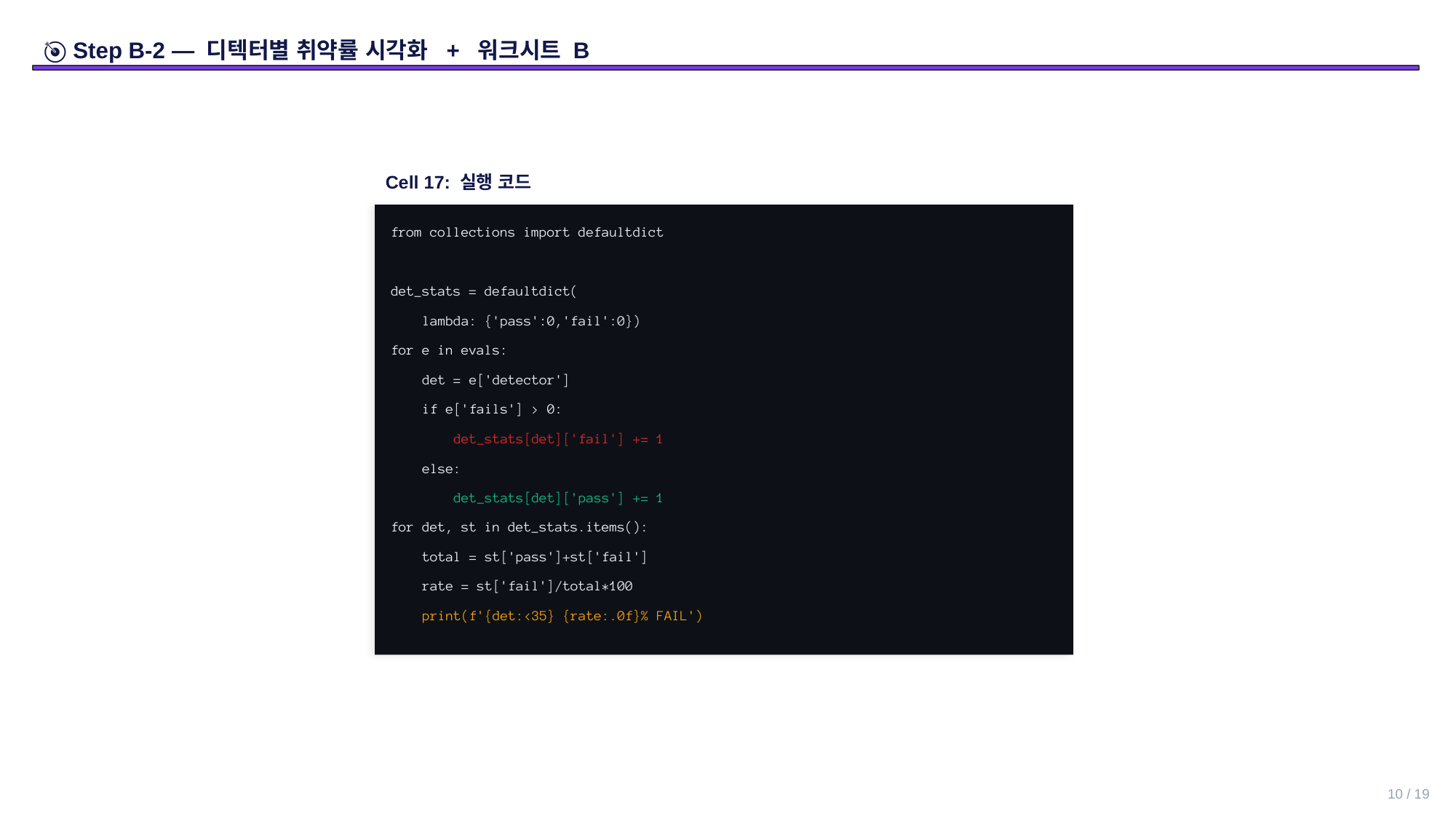

🎯 Step B-2 — 디텍터별 취약률 시각화  +  워크시트 B

Cell 17: 실행 코드

from collections import defaultdict

det_stats = defaultdict(
    lambda: {'pass':0,'fail':0})
for e in evals:
    det = e['detector']
    if e['fails'] > 0:
        det_stats[det]['fail'] += 1
    else:
        det_stats[det]['pass'] += 1
for det, st in det_stats.items():
    total = st['pass']+st['fail']
    rate = st['fail']/total*100
    print(f'{det:<35} {rate:.0f}% FAIL')
10 / 19